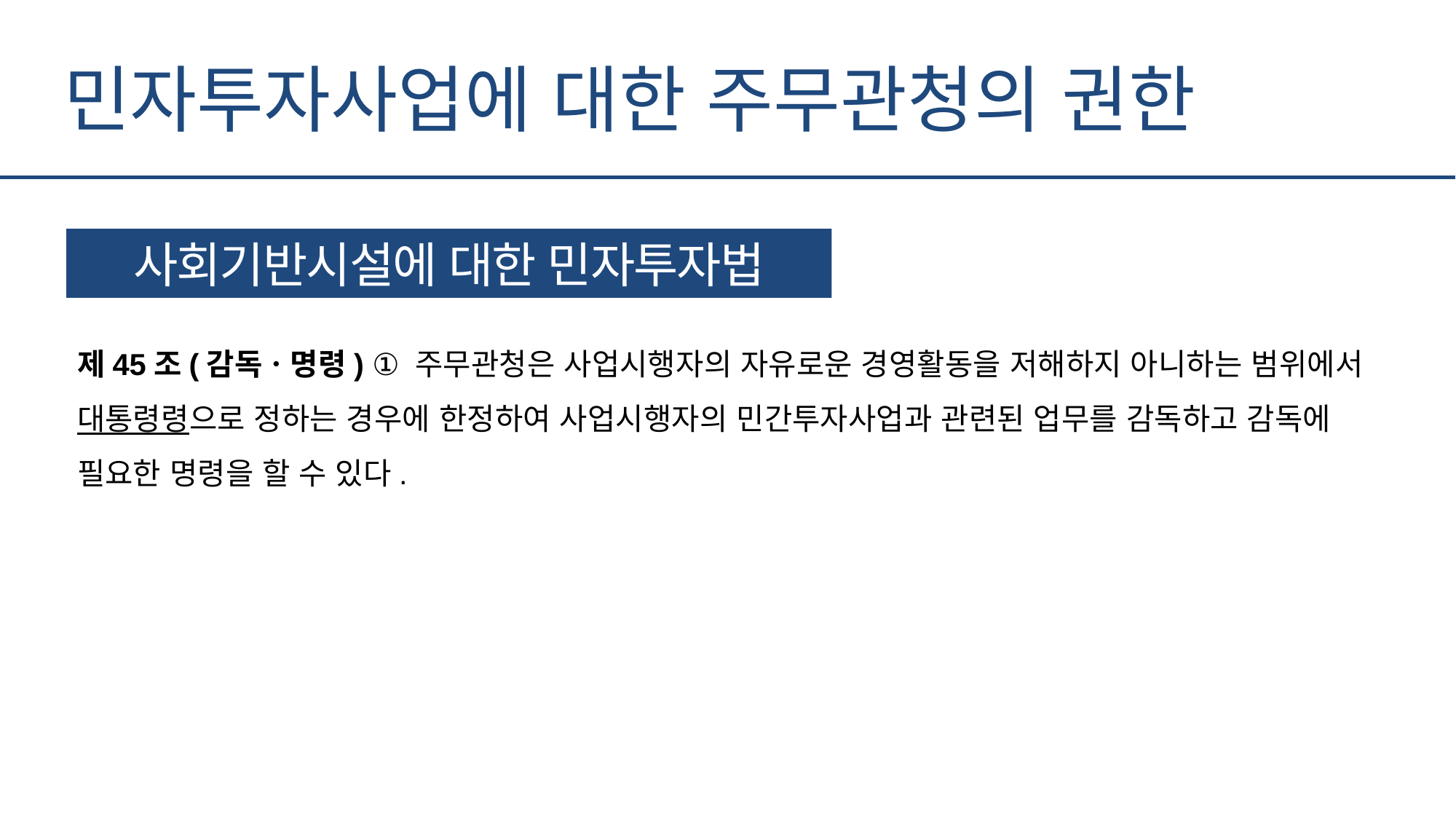

민자투자사업에 대한 주무관청의 권한

사회기반시설에 대한 민자투자법

제45조(감독ㆍ명령) ① 주무관청은 사업시행자의 자유로운 경영활동을 저해하지 아니하는 범위에서 대통령령으로 정하는 경우에 한정하여 사업시행자의 민간투자사업과 관련된 업무를 감독하고 감독에 필요한 명령을 할 수 있다.
7